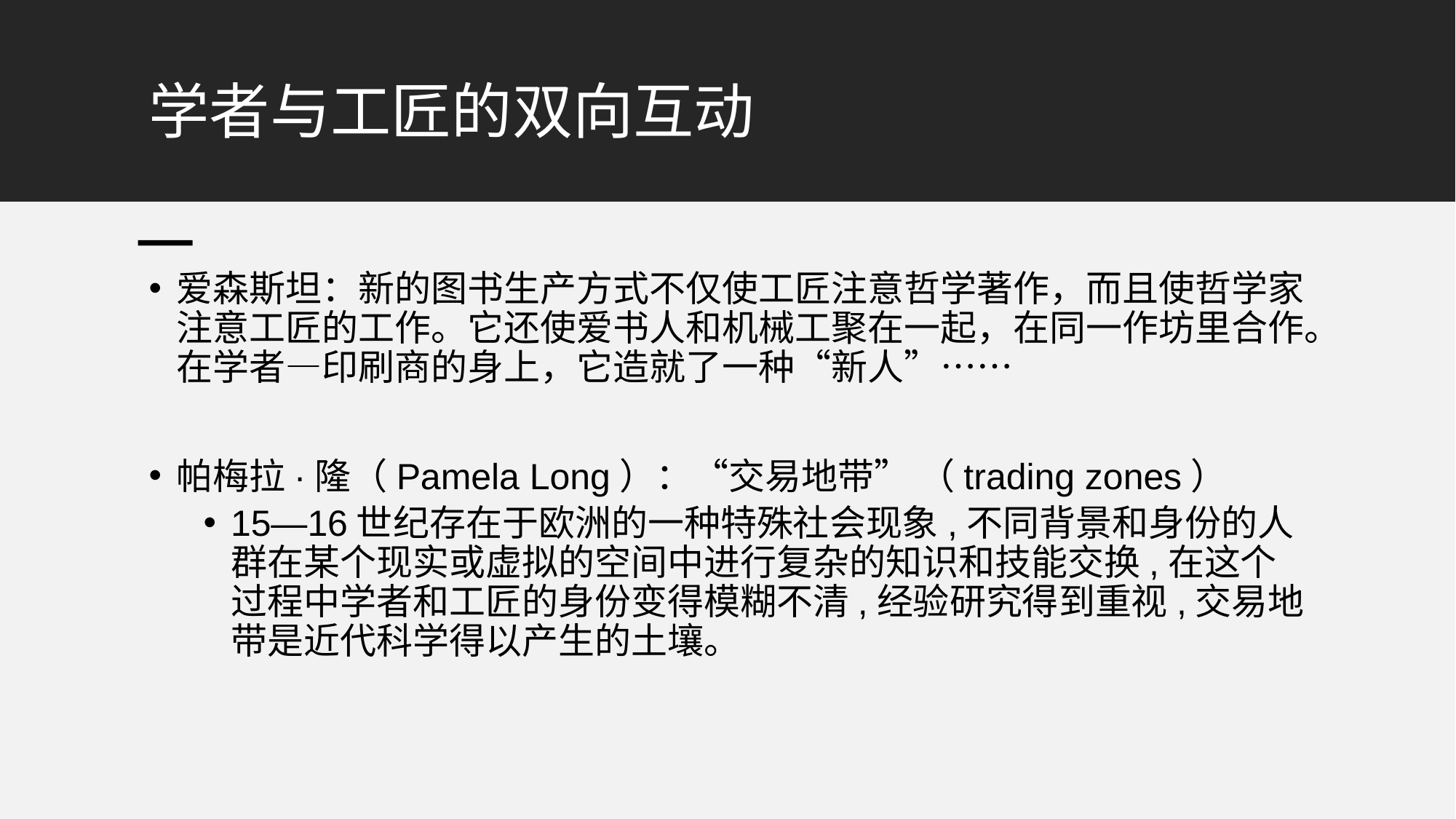

# 学者与工匠的双向互动

爱森斯坦：新的图书生产方式不仅使工匠注意哲学著作，而且使哲学家注意工匠的工作。它还使爱书人和机械工聚在一起，在同一作坊里合作。在学者—印刷商的身上，它造就了一种“新人”……

帕梅拉·隆（Pamela Long）：“交易地带” （trading zones）
15—16世纪存在于欧洲的一种特殊社会现象,不同背景和身份的人群在某个现实或虚拟的空间中进行复杂的知识和技能交换,在这个过程中学者和工匠的身份变得模糊不清,经验研究得到重视,交易地带是近代科学得以产生的土壤。